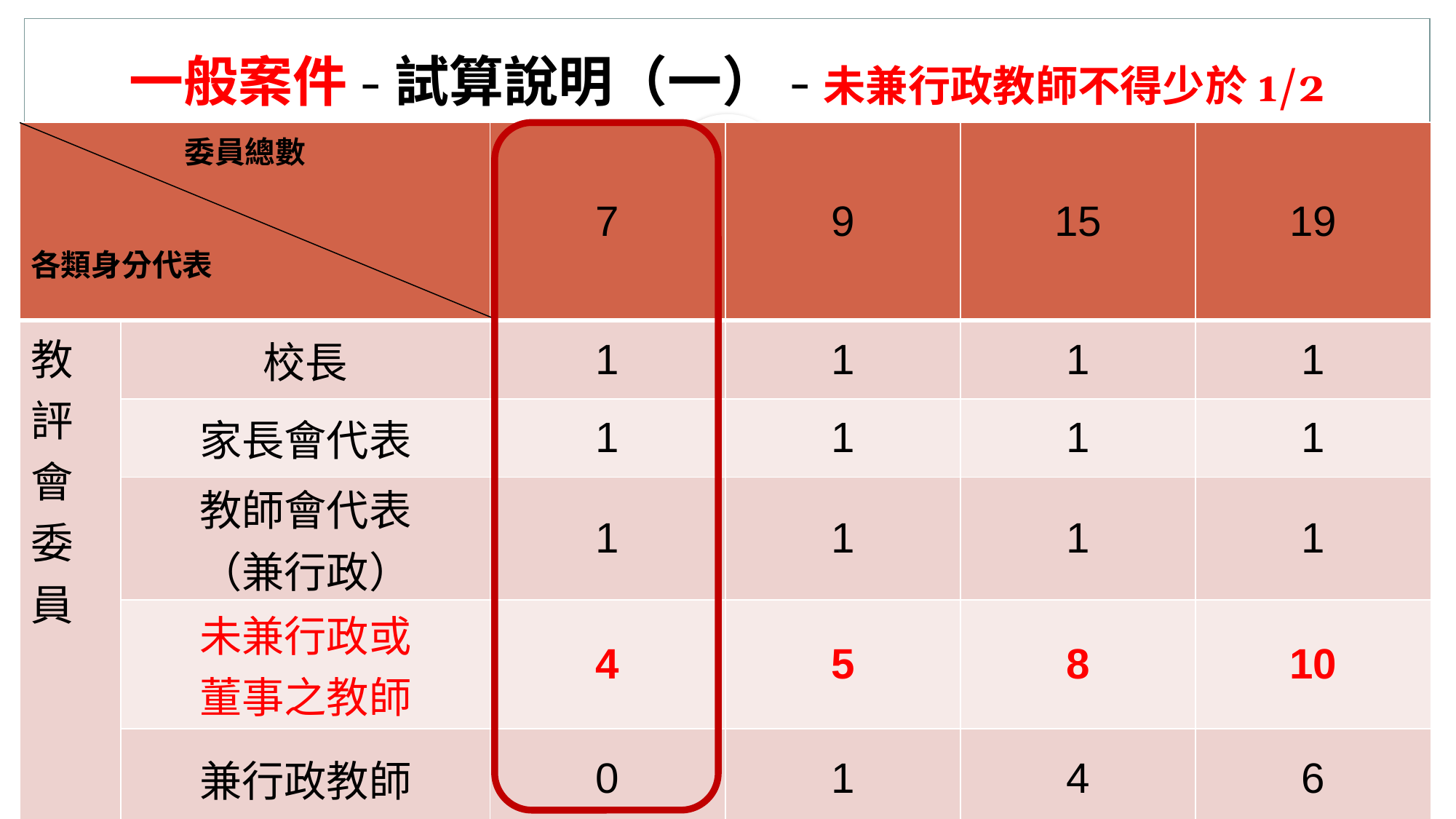

# 一般案件-試算說明（一）-未兼行政教師不得少於1/2
| 委員總數 各類身分代表 |  | 7 | 9 | 15 | 19 |
| --- | --- | --- | --- | --- | --- |
| 教評會 委員 | 校長 | 1 | 1 | 1 | 1 |
|  | 家長會代表 | 1 | 1 | 1 | 1 |
|  | 教師會代表 （兼行政） | 1 | 1 | 1 | 1 |
|  | 未兼行政或 董事之教師 | 4 | 5 | 8 | 10 |
|  | 兼行政教師 | 0 | 1 | 4 | 6 |
24